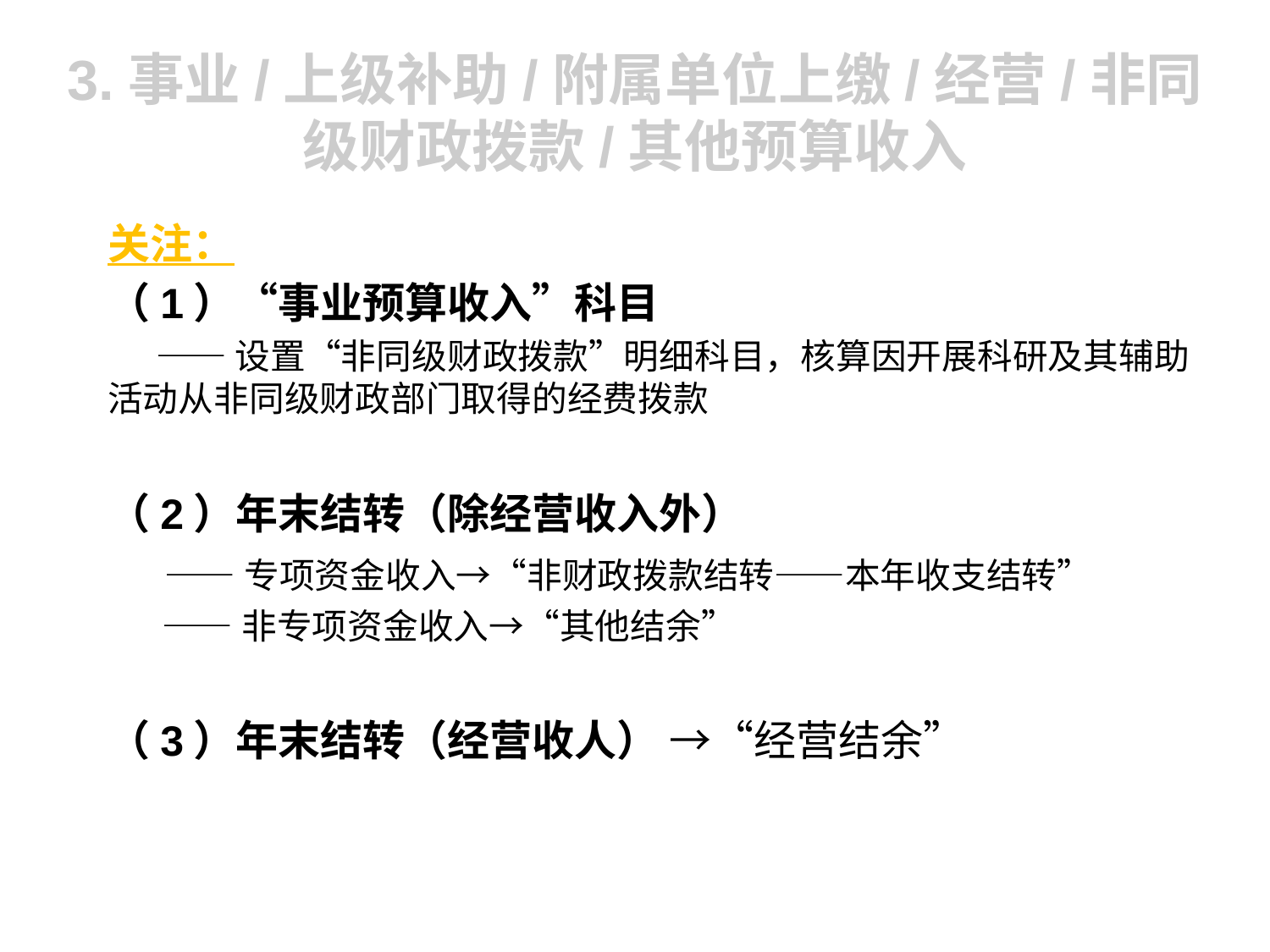

# 3.事业/上级补助/附属单位上缴/经营/非同级财政拨款/其他预算收入
关注：
（1）“事业预算收入”科目
      ——设置“非同级财政拨款”明细科目，核算因开展科研及其辅助活动从非同级财政部门取得的经费拨款

（2）年末结转（除经营收入外）
      ——专项资金收入→“非财政拨款结转——本年收支结转”
       ——非专项资金收入→“其他结余”

（3）年末结转（经营收人） →“经营结余”

177